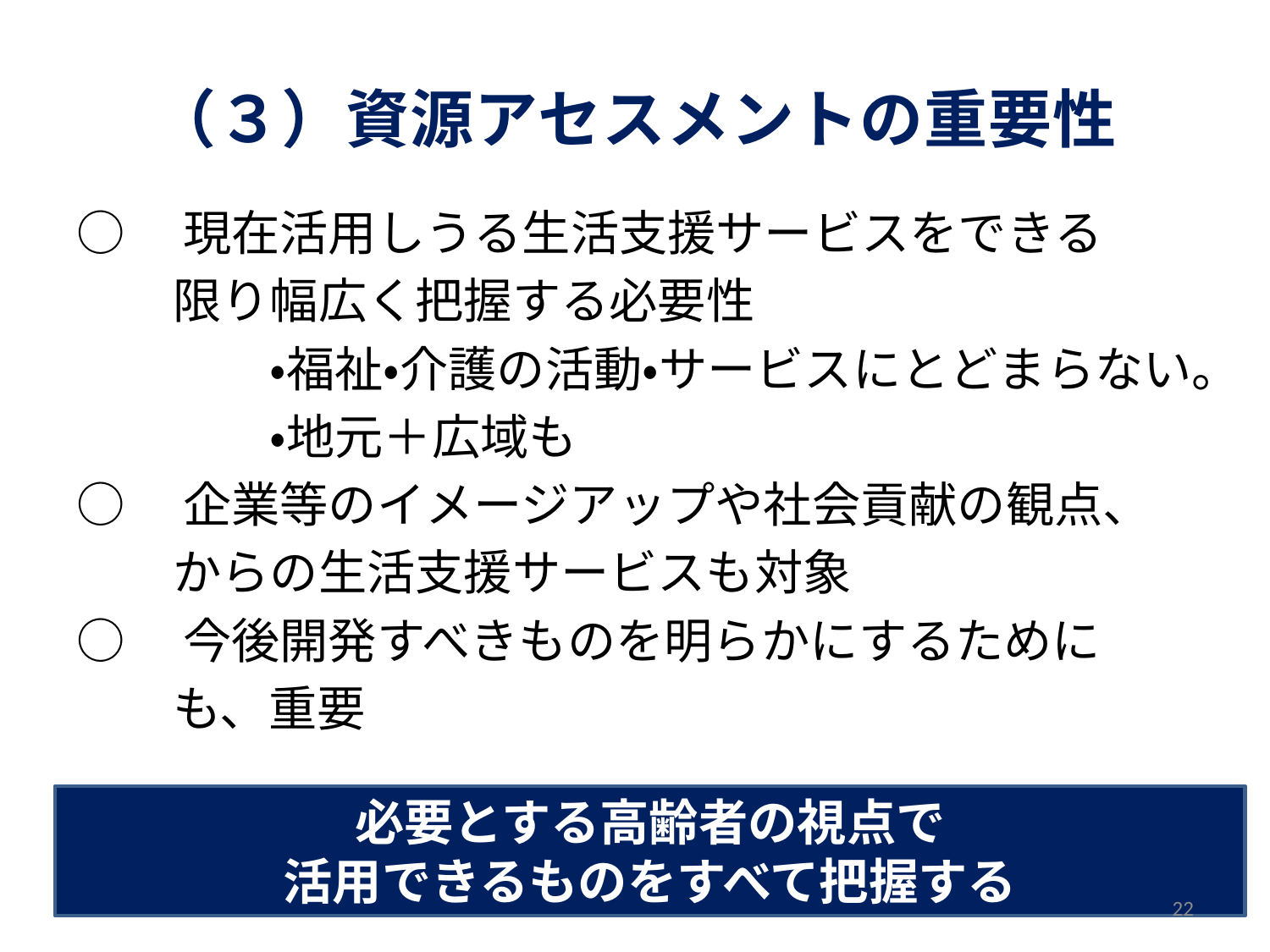

# （３）資源アセスメントの重要性
○　現在活用しうる生活支援サービスをできる
　　限り幅広く把握する必要性
　　　　・福祉・介護の活動・サービスにとどまらない。
　　　　・地元＋広域も
○　企業等のイメージアップや社会貢献の観点、
　　からの生活支援サービスも対象
○　今後開発すべきものを明らかにするために
　　も、重要

必要とする高齢者の視点で
活用できるものをすべて把握する
22